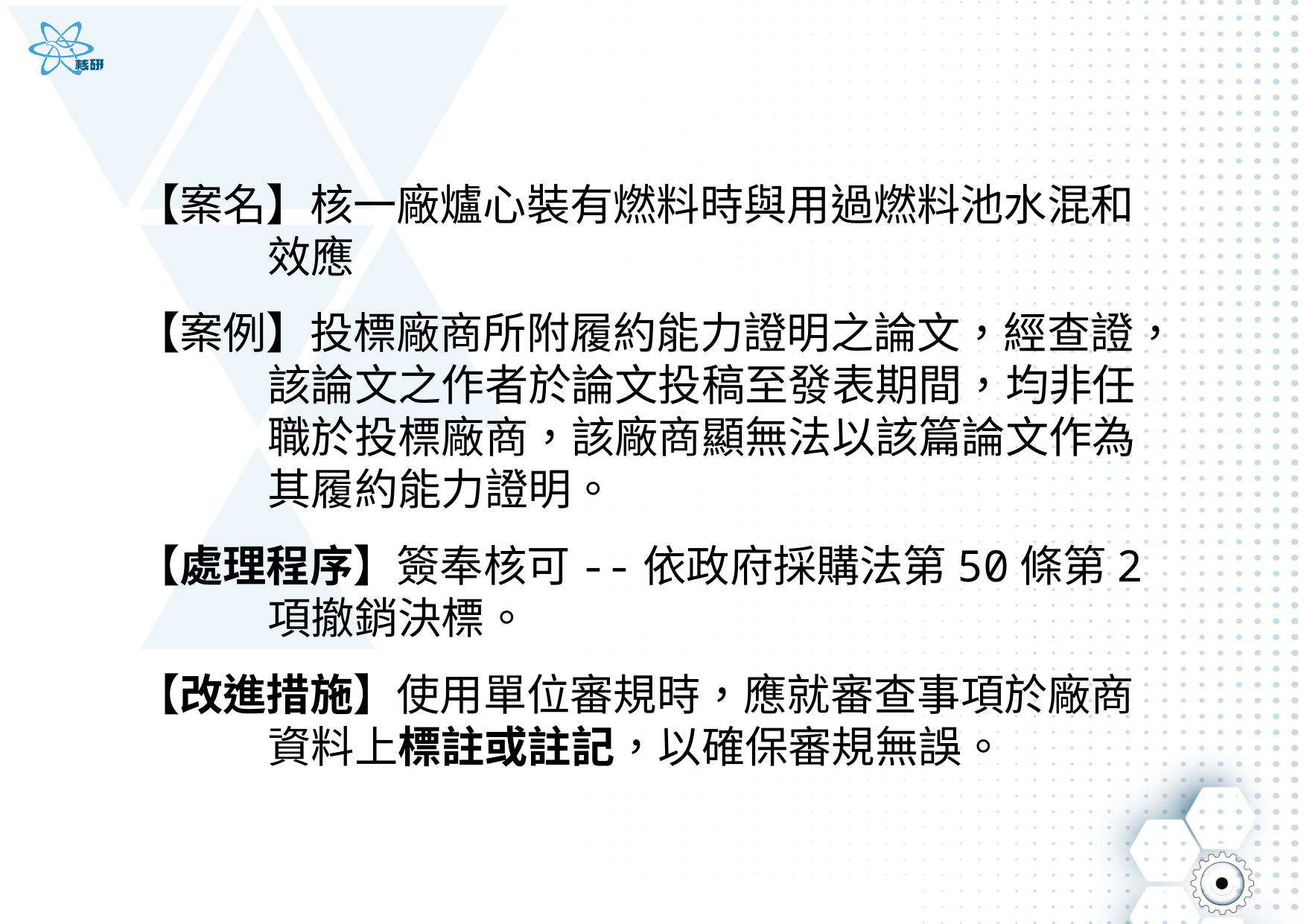

【案名】核一廠爐心裝有燃料時與用過燃料池水混和效應
【案例】投標廠商所附履約能力證明之論文，經查證，該論文之作者於論文投稿至發表期間，均非任職於投標廠商，該廠商顯無法以該篇論文作為其履約能力證明。
【處理程序】簽奉核可--依政府採購法第50條第2項撤銷決標。
【改進措施】使用單位審規時，應就審查事項於廠商資料上標註或註記，以確保審規無誤。